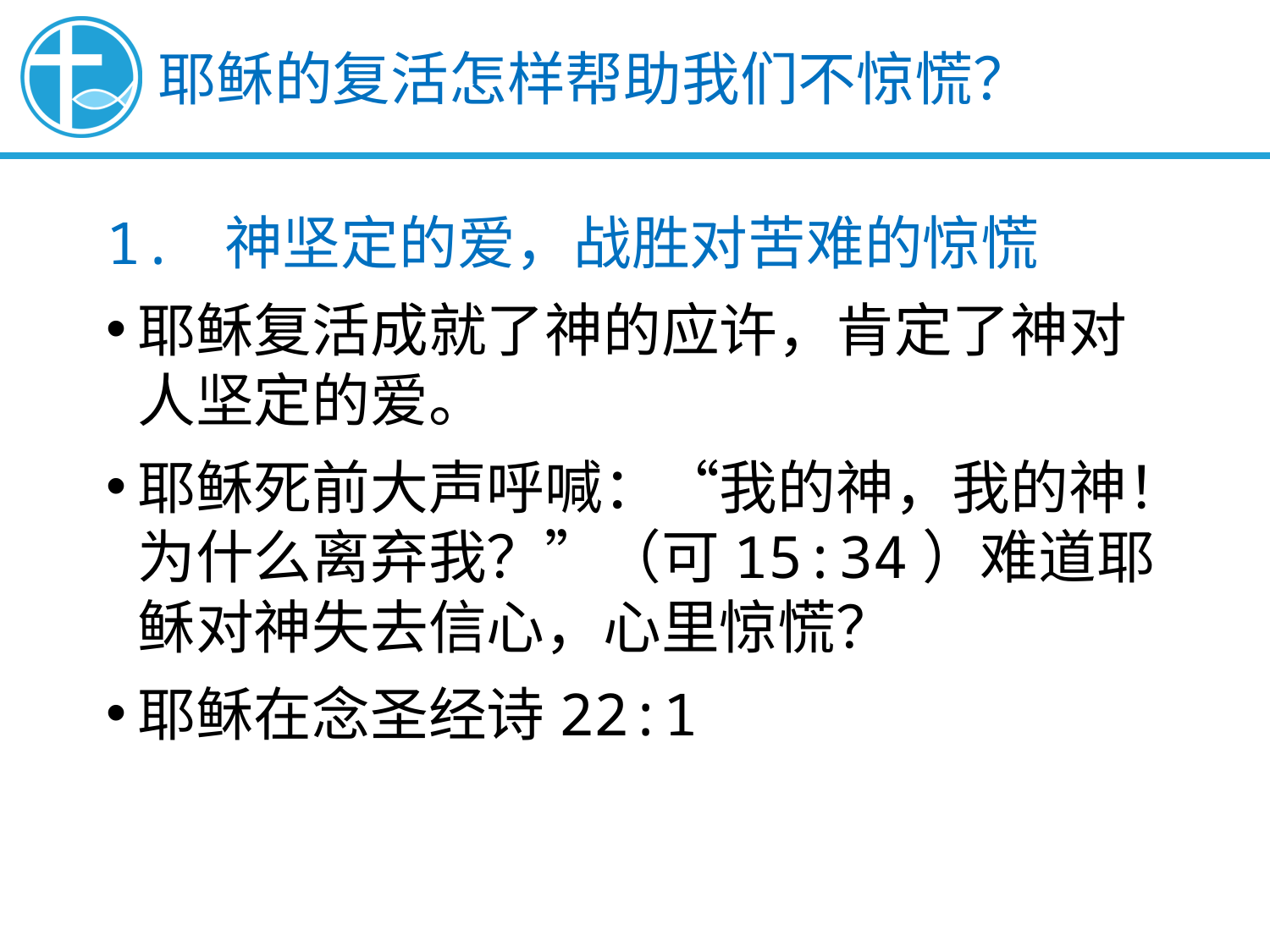

耶稣的复活怎样帮助我们不惊慌？
1. 神坚定的爱，战胜对苦难的惊慌
耶稣复活成就了神的应许，肯定了神对人坚定的爱。
耶稣死前大声呼喊：“我的神，我的神！为什么离弃我？”（可15:34）难道耶稣对神失去信心，心里惊慌？
耶稣在念圣经诗22:1